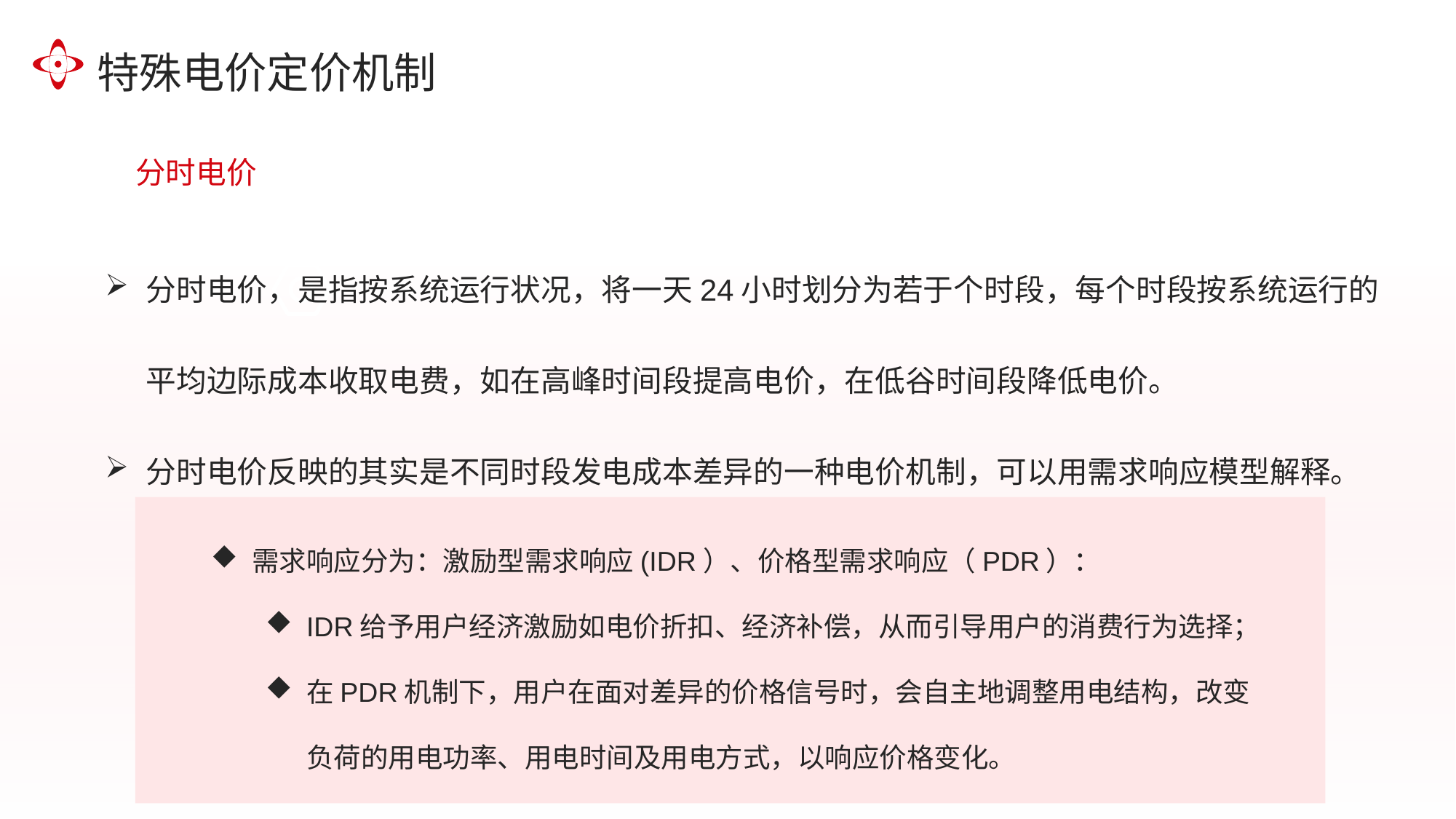

特殊电价定价机制

分时电价
分时电价，是指按系统运行状况，将一天24小时划分为若于个时段，每个时段按系统运行的平均边际成本收取电费，如在高峰时间段提高电价，在低谷时间段降低电价。
分时电价反映的其实是不同时段发电成本差异的一种电价机制，可以用需求响应模型解释。

需求响应分为：激励型需求响应(IDR）、价格型需求响应（PDR）：
IDR给予用户经济激励如电价折扣、经济补偿，从而引导用户的消费行为选择；
在PDR机制下，用户在面对差异的价格信号时，会自主地调整用电结构，改变负荷的用电功率、用电时间及用电方式，以响应价格变化。